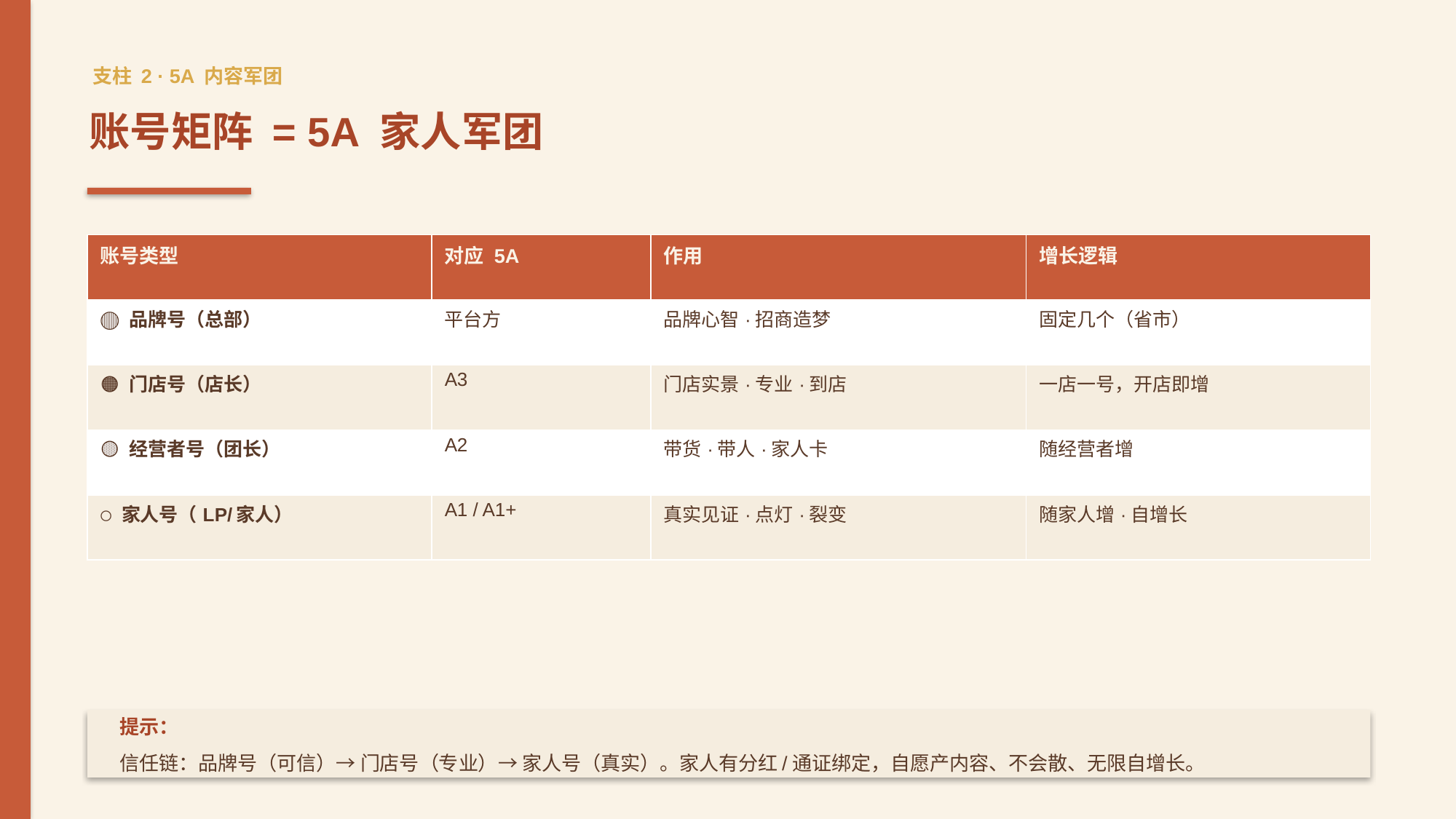

支柱 2 · 5A 内容军团
账号矩阵 = 5A 家人军团

| 账号类型 | 对应 5A | 作用 | 增长逻辑 |
| --- | --- | --- | --- |
| 🔴 品牌号（总部） | 平台方 | 品牌心智·招商造梦 | 固定几个（省市） |
| 🟠 门店号（店长） | A3 | 门店实景·专业·到店 | 一店一号，开店即增 |
| 🟡 经营者号（团长） | A2 | 带货·带人·家人卡 | 随经营者增 |
| ⚪ 家人号（LP/家人） | A1 / A1+ | 真实见证·点灯·裂变 | 随家人增·自增长 |

提示：
信任链：品牌号（可信）→ 门店号（专业）→ 家人号（真实）。家人有分红/通证绑定，自愿产内容、不会散、无限自增长。